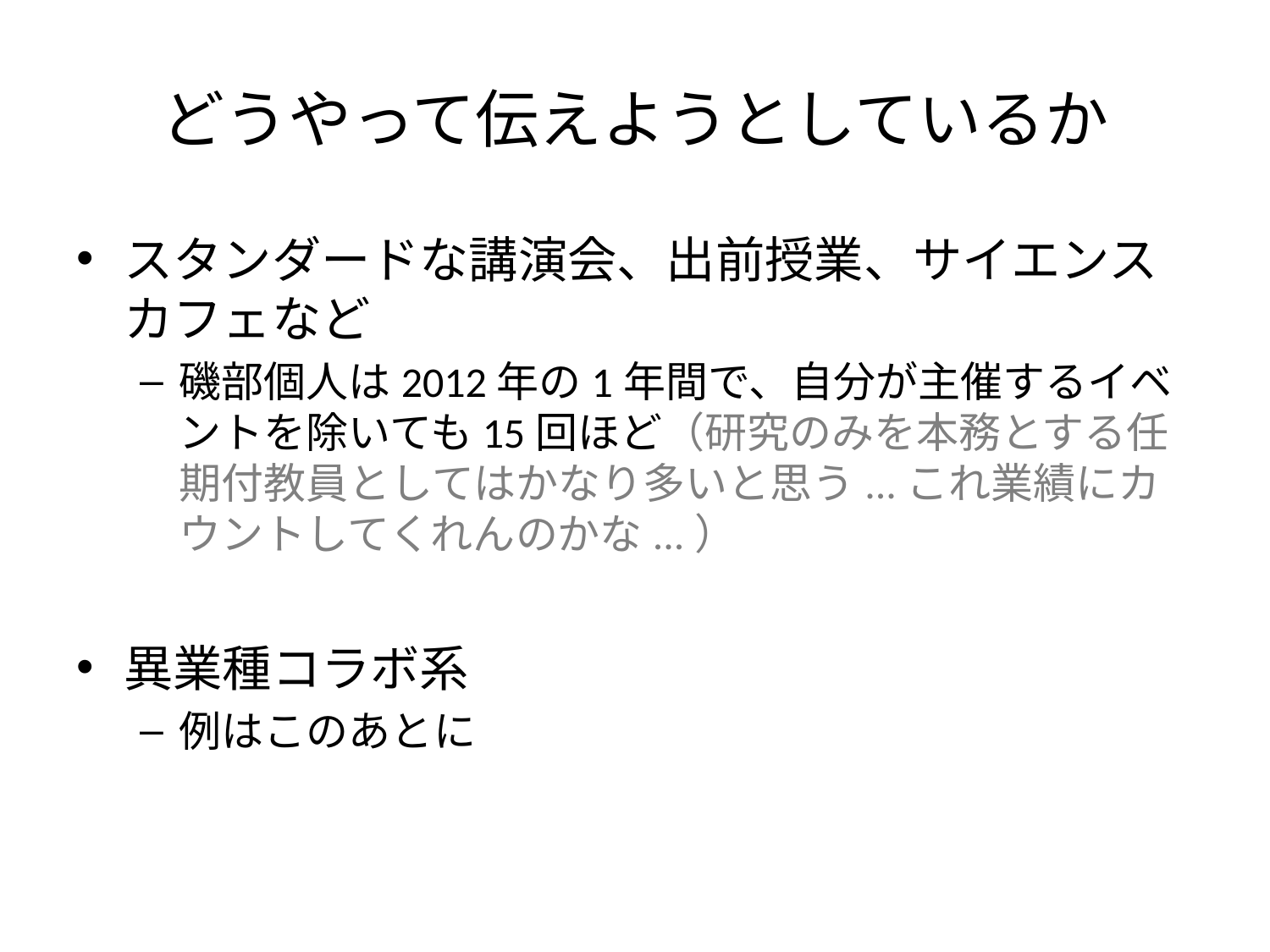

# どうやって伝えようとしているか
スタンダードな講演会、出前授業、サイエンスカフェなど
磯部個人は2012年の1年間で、自分が主催するイベントを除いても15回ほど（研究のみを本務とする任期付教員としてはかなり多いと思う...これ業績にカウントしてくれんのかな...）

異業種コラボ系
例はこのあとに